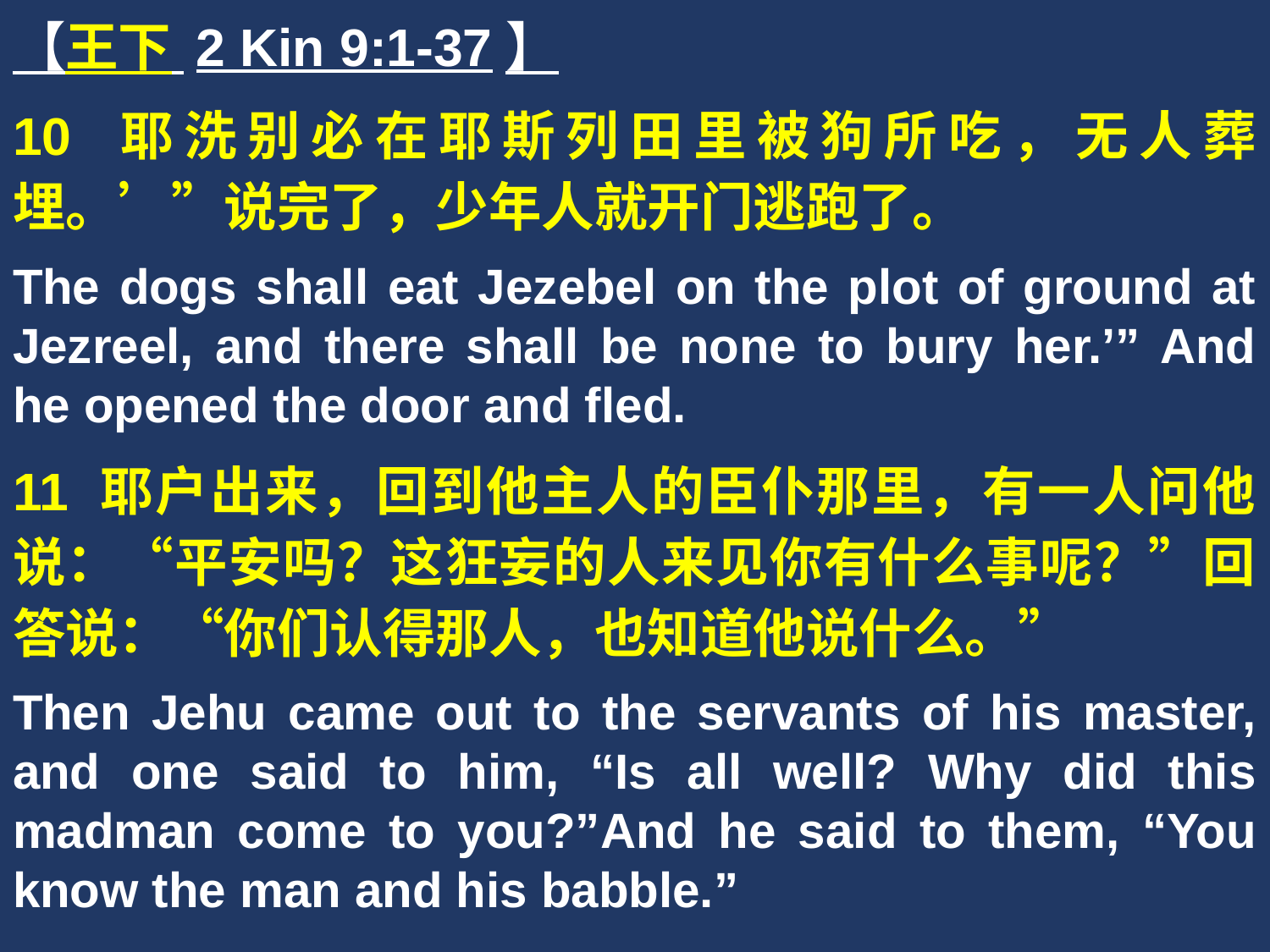

【王下 2 Kin 9:1-37】
10 耶洗别必在耶斯列田里被狗所吃，无人葬埋。’”说完了，少年人就开门逃跑了。
The dogs shall eat Jezebel on the plot of ground at Jezreel, and there shall be none to bury her.’” And he opened the door and fled.
11 耶户出来，回到他主人的臣仆那里，有一人问他说：“平安吗？这狂妄的人来见你有什么事呢？”回答说：“你们认得那人，也知道他说什么。”
Then Jehu came out to the servants of his master, and one said to him, “Is all well? Why did this madman come to you?”And he said to them, “You know the man and his babble.”